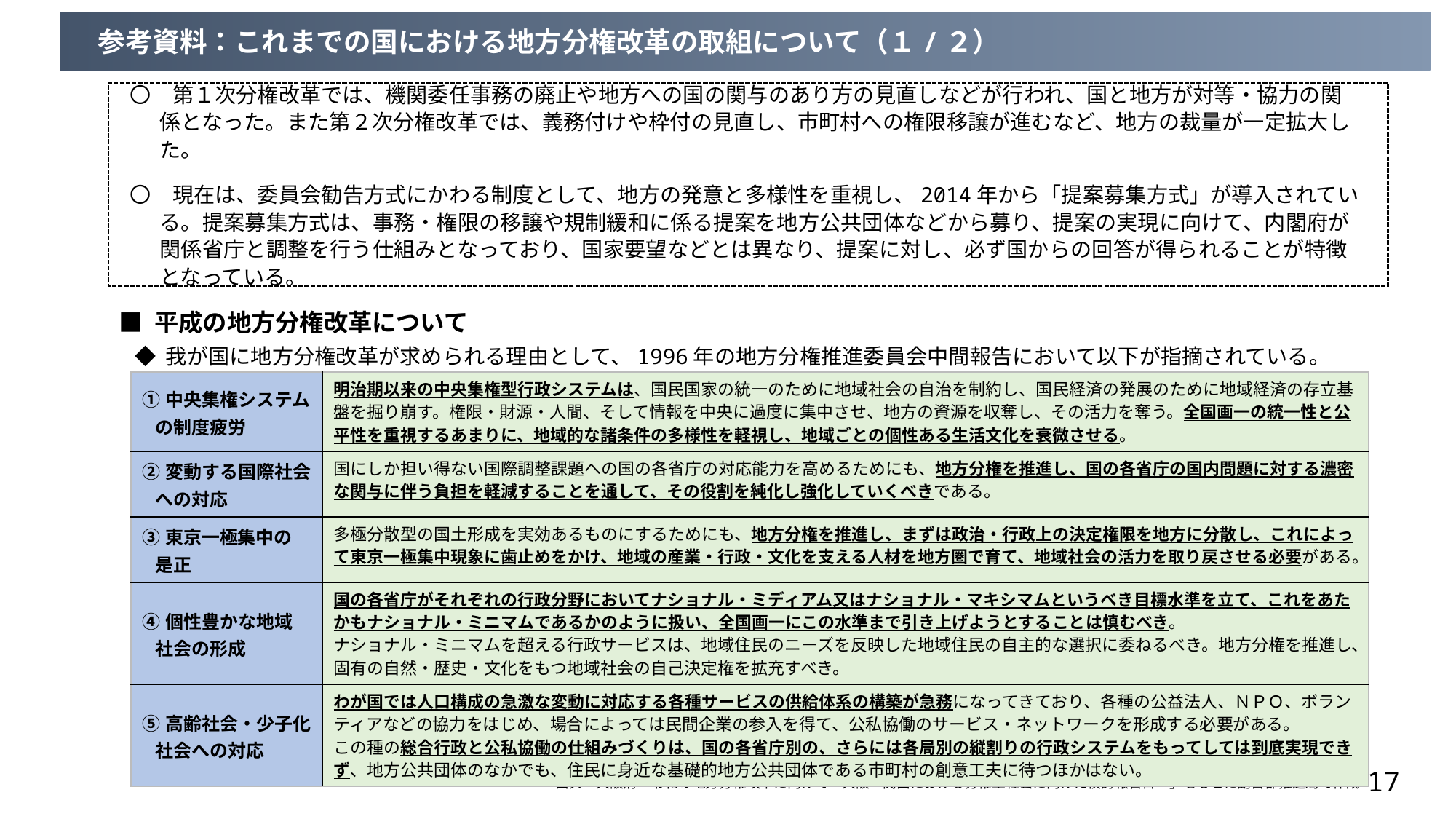

参考資料：これまでの国における地方分権改革の取組について（１/２）
〇　第１次分権改革では、機関委任事務の廃止や地方への国の関与のあり方の見直しなどが行われ、国と地方が対等・協力の関係となった。また第２次分権改革では、義務付けや枠付の見直し、市町村への権限移譲が進むなど、地方の裁量が一定拡大した。
〇　現在は、委員会勧告方式にかわる制度として、地方の発意と多様性を重視し、2014年から「提案募集方式」が導入されている。提案募集方式は、事務・権限の移譲や規制緩和に係る提案を地方公共団体などから募り、提案の実現に向けて、内閣府が関係省庁と調整を行う仕組みとなっており、国家要望などとは異なり、提案に対し、必ず国からの回答が得られることが特徴となっている。
■ 平成の地方分権改革について
◆ 我が国に地方分権改革が求められる理由として、1996年の地方分権推進委員会中間報告において以下が指摘されている。
| ①中央集権システム の制度疲労 | 明治期以来の中央集権型⾏政システムは、国⺠国家の統⼀のために地域社会の⾃治を制約し、国⺠経済の発展のために地域経済の存⽴基盤を掘り崩す。権限・財源・人間、そして情報を中央に過度に集中させ、地方の資源を収奪し、その活力を奪う。全国画一の統一性と公平性を重視するあまりに、地域的な諸条件の多様性を軽視し、地域ごとの個性ある生活文化を衰微させる。 |
| --- | --- |
| ②変動する国際社会 への対応 | 国にしか担い得ない国際調整課題への国の各省庁の対応能力を高めるためにも、地方分権を推進し、国の各省庁の国内問題に対する濃密な関与に伴う負担を軽減することを通して、その役割を純化し強化していくべきである。 |
| ③東京一極集中の 是正 | 多極分散型の国土形成を実効あるものにするためにも、地方分権を推進し、まずは政治・行政上の決定権限を地方に分散し、これによって東京一極集中現象に⻭⽌めをかけ、地域の産業・行政・文化を支える人材を地方圏で育て、地域社会の活力を取り戻させる必要がある。 |
| ④個性豊かな地域 社会の形成 | 国の各省庁がそれぞれの行政分野においてナショナル・ミディアム又はナショナル・マキシマムというべき目標水準を立て、これをあたかもナショナル・ミニマムであるかのように扱い、全国画一にこの水準まで引き上げようとすることは慎むべき。 ナショナル・ミニマムを超える⾏政サービスは、地域住⺠のニーズを反映した地域住⺠の⾃主的な選択に委ねるべき。地方分権を推進し、固有の自然・歴史・文化をもつ地域社会の自己決定権を拡充すべき。 |
| ⑤高齢社会・少子化 社会への対応 | わが国では人口構成の急激な変動に対応する各種サービスの供給体系の構築が急務になってきており、各種の公益法⼈、ＮＰＯ、ボランティアなどの協⼒をはじめ、場合によっては⺠間企業の参入を得て、公私協働のサービス・ネットワークを形成する必要がある。 この種の総合行政と公私協働の仕組みづくりは、国の各省庁別の、さらには各局別の縦割りの行政システムをもってしては到底実現できず、地方公共団体のなかでも、住⺠に⾝近な基礎的地⽅公共団体である市町村の創意⼯夫に待つほかはない。 |
17
出典：大阪府「令和の地方分権改革に向けて～大阪・関西における分権型社会に向けた検討報告書～」をもとに副首都推進局で作成